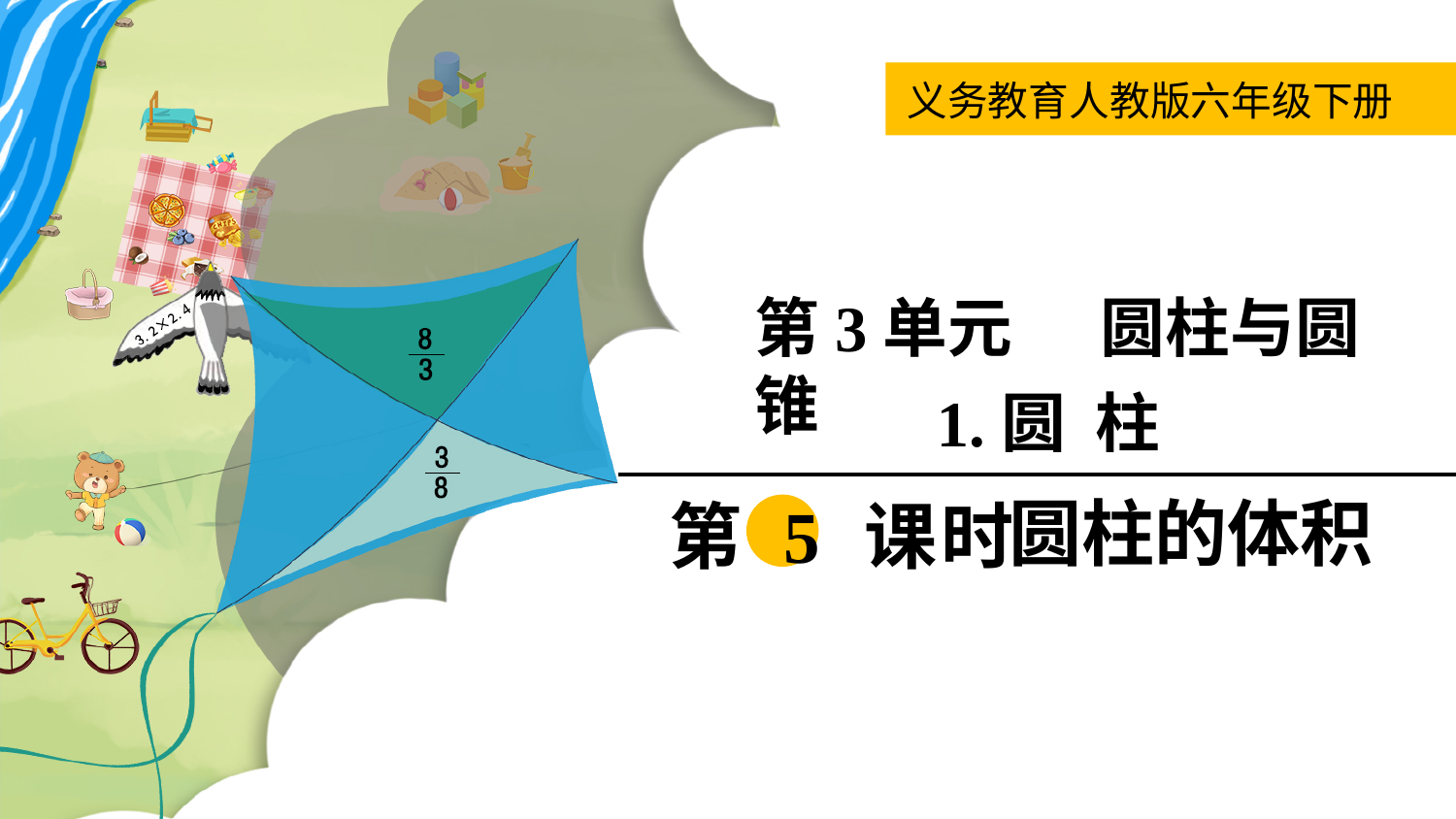

义务教育人教版六年级下册
第3单元      圆柱与圆锥
1.圆  柱
圆柱的体积
第 5 课时